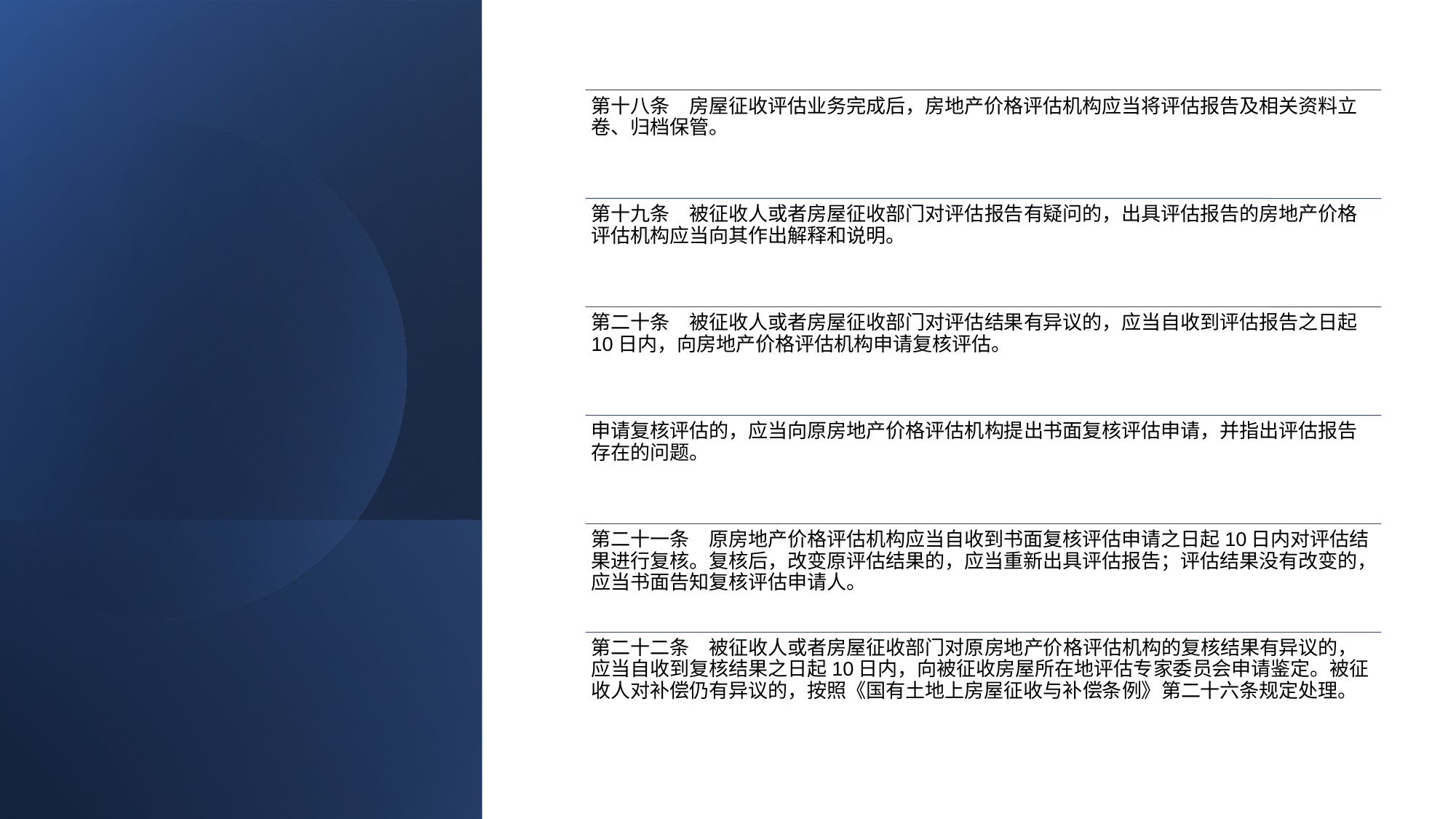

第十八条　房屋征收评估业务完成后，房地产价格评估机构应当将评估报告及相关资料立卷、归档保管。
第十九条　被征收人或者房屋征收部门对评估报告有疑问的，出具评估报告的房地产价格评估机构应当向其作出解释和说明。
第二十条　被征收人或者房屋征收部门对评估结果有异议的，应当自收到评估报告之日起10日内，向房地产价格评估机构申请复核评估。
申请复核评估的，应当向原房地产价格评估机构提出书面复核评估申请，并指出评估报告存在的问题。
第二十一条　原房地产价格评估机构应当自收到书面复核评估申请之日起10日内对评估结果进行复核。复核后，改变原评估结果的，应当重新出具评估报告；评估结果没有改变的，应当书面告知复核评估申请人。
第二十二条　被征收人或者房屋征收部门对原房地产价格评估机构的复核结果有异议的，应当自收到复核结果之日起10日内，向被征收房屋所在地评估专家委员会申请鉴定。被征收人对补偿仍有异议的，按照《国有土地上房屋征收与补偿条例》第二十六条规定处理。

#